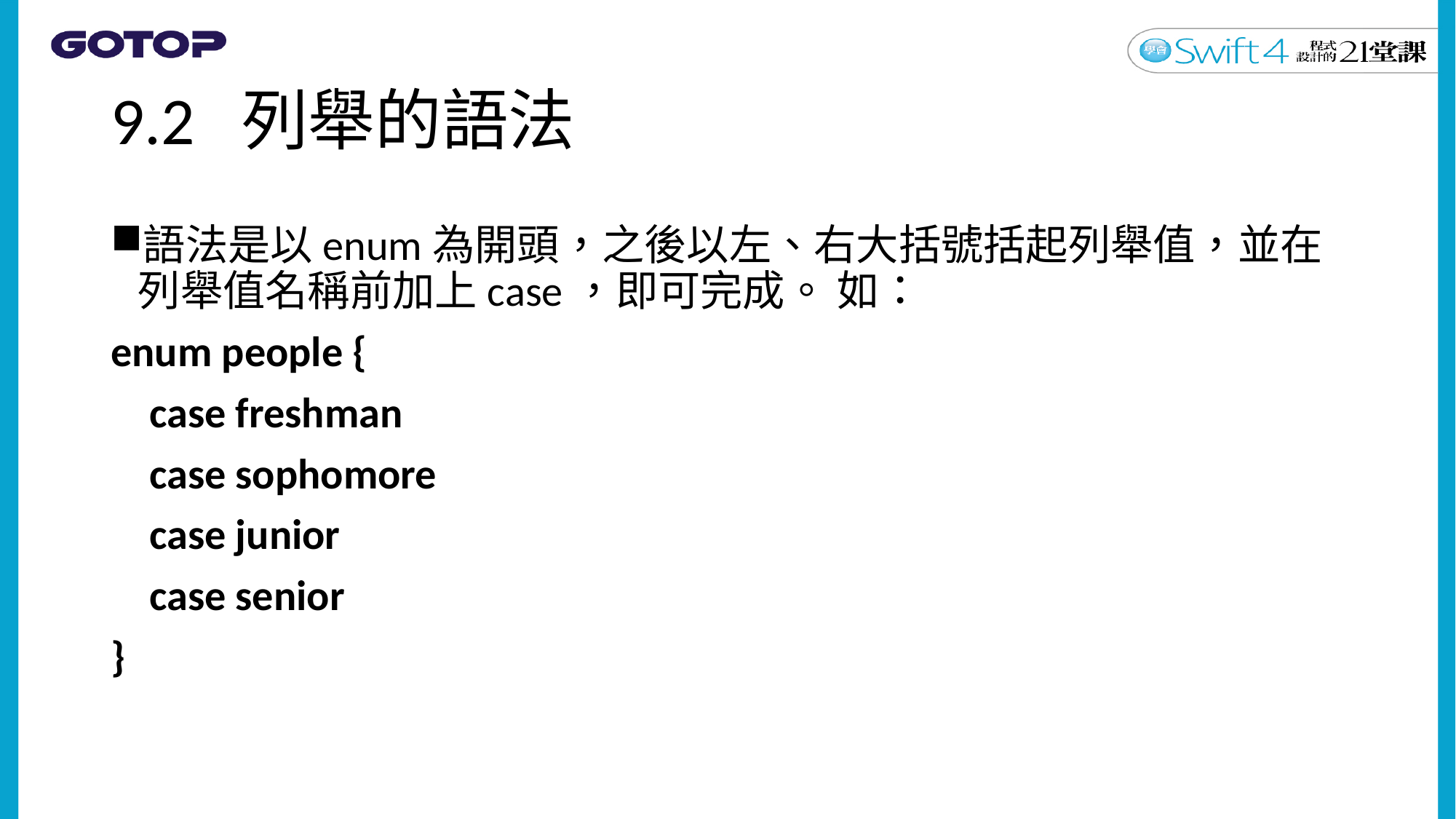

# 9.2  列舉的語法
語法是以enum為開頭，之後以左、右大括號括起列舉值，並在列舉值名稱前加上case，即可完成。 如：
enum people {
    case freshman
    case sophomore
    case junior
    case senior
}